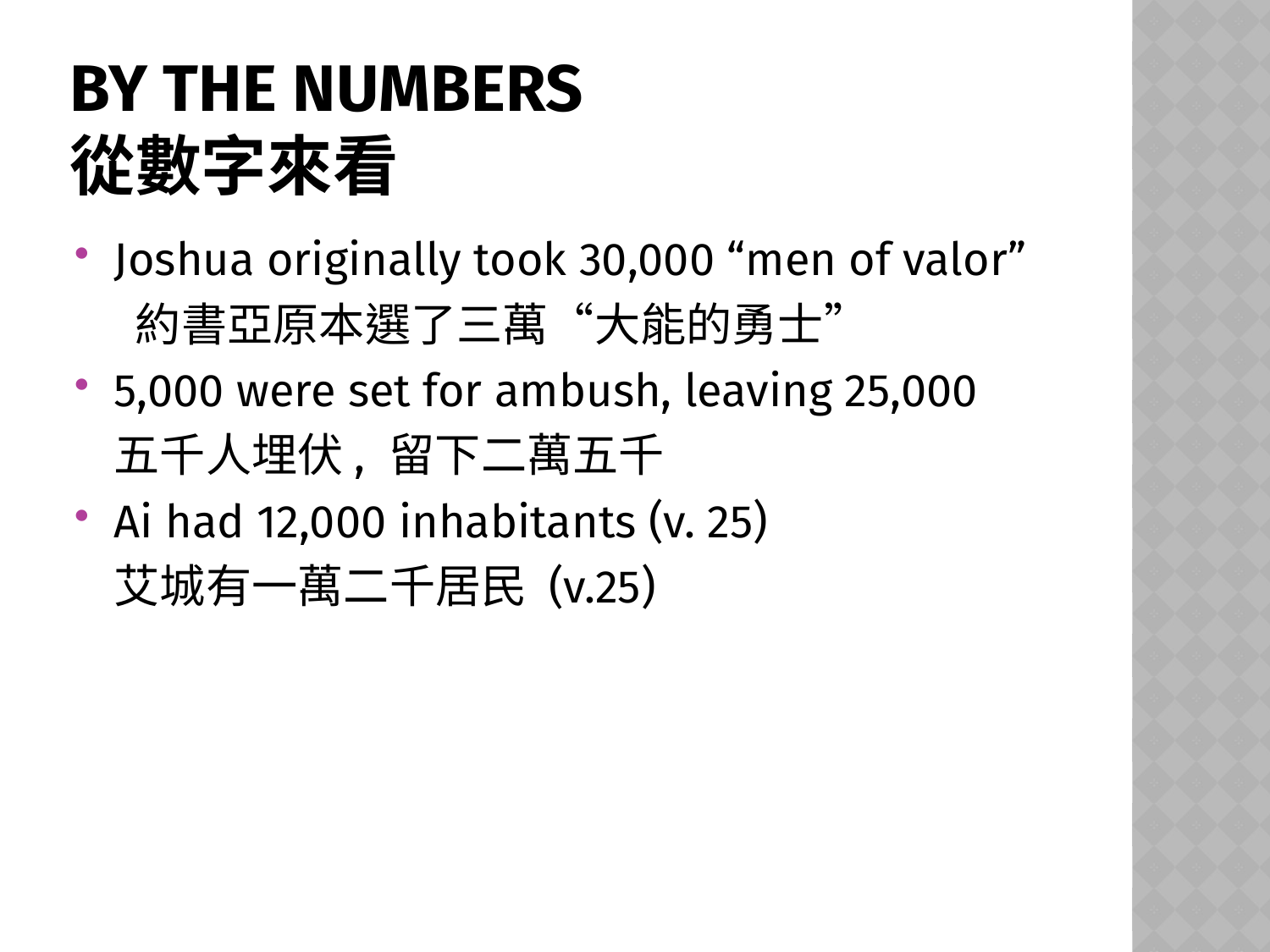

# By the numbers 從數字來看
Joshua originally took 30,000 “men of valor”
	 約書亞原本選了三萬“大能的勇士”
5,000 were set for ambush, leaving 25,000
	五千人埋伏, 留下二萬五千
Ai had 12,000 inhabitants (v. 25)
	艾城有一萬二千居民 (v.25)